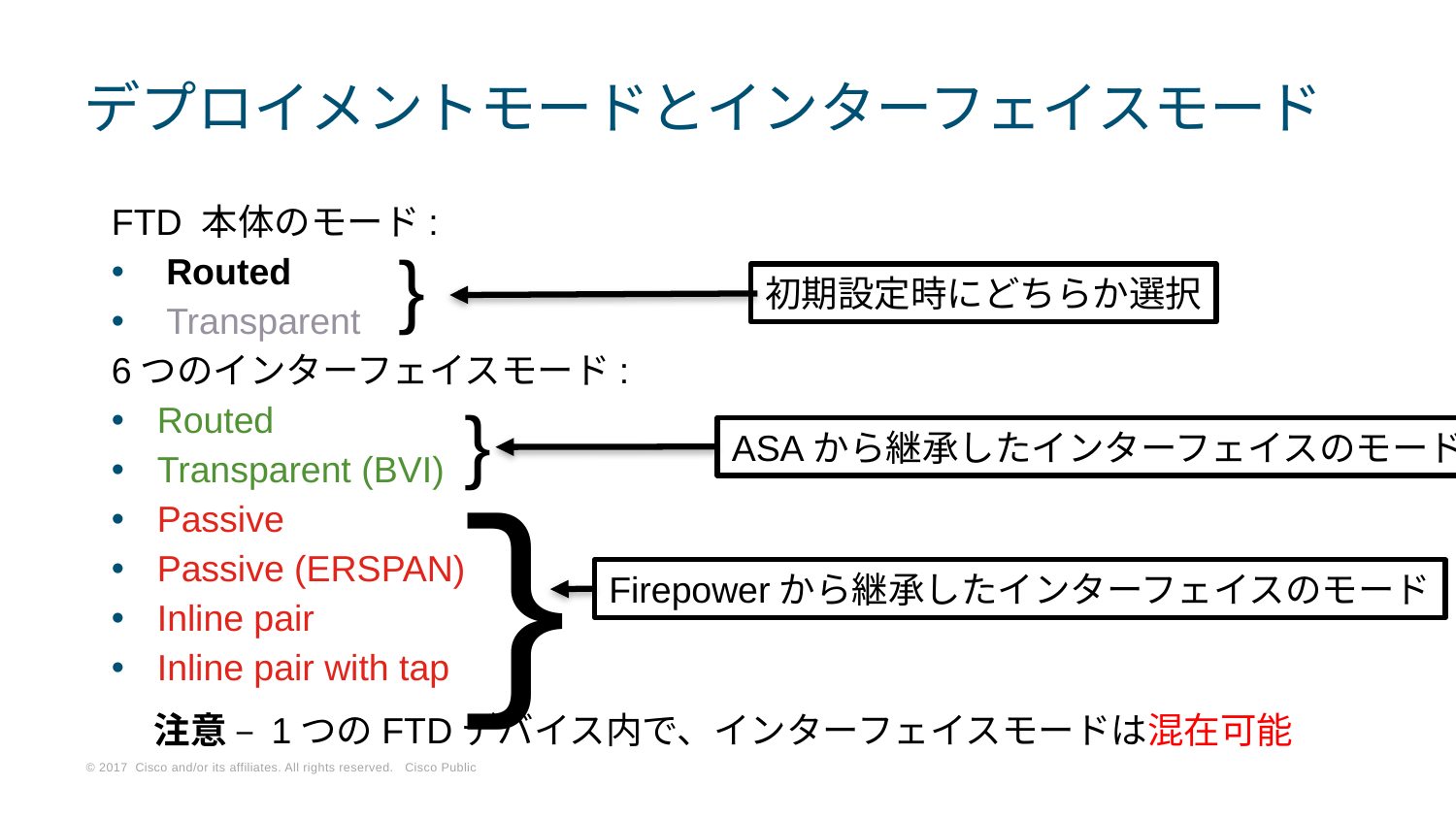

# デプロイメントモードとインターフェイスモード
FTD 本体のモード:
Routed
Transparent
6つのインターフェイスモード:
Routed
Transparent (BVI)
Passive
Passive (ERSPAN)
Inline pair
Inline pair with tap
   注意 – 1つのFTDデバイス内で、インターフェイスモードは混在可能

}
初期設定時にどちらか選択
}
ASAから継承したインターフェイスのモード
}
Firepowerから継承したインターフェイスのモード